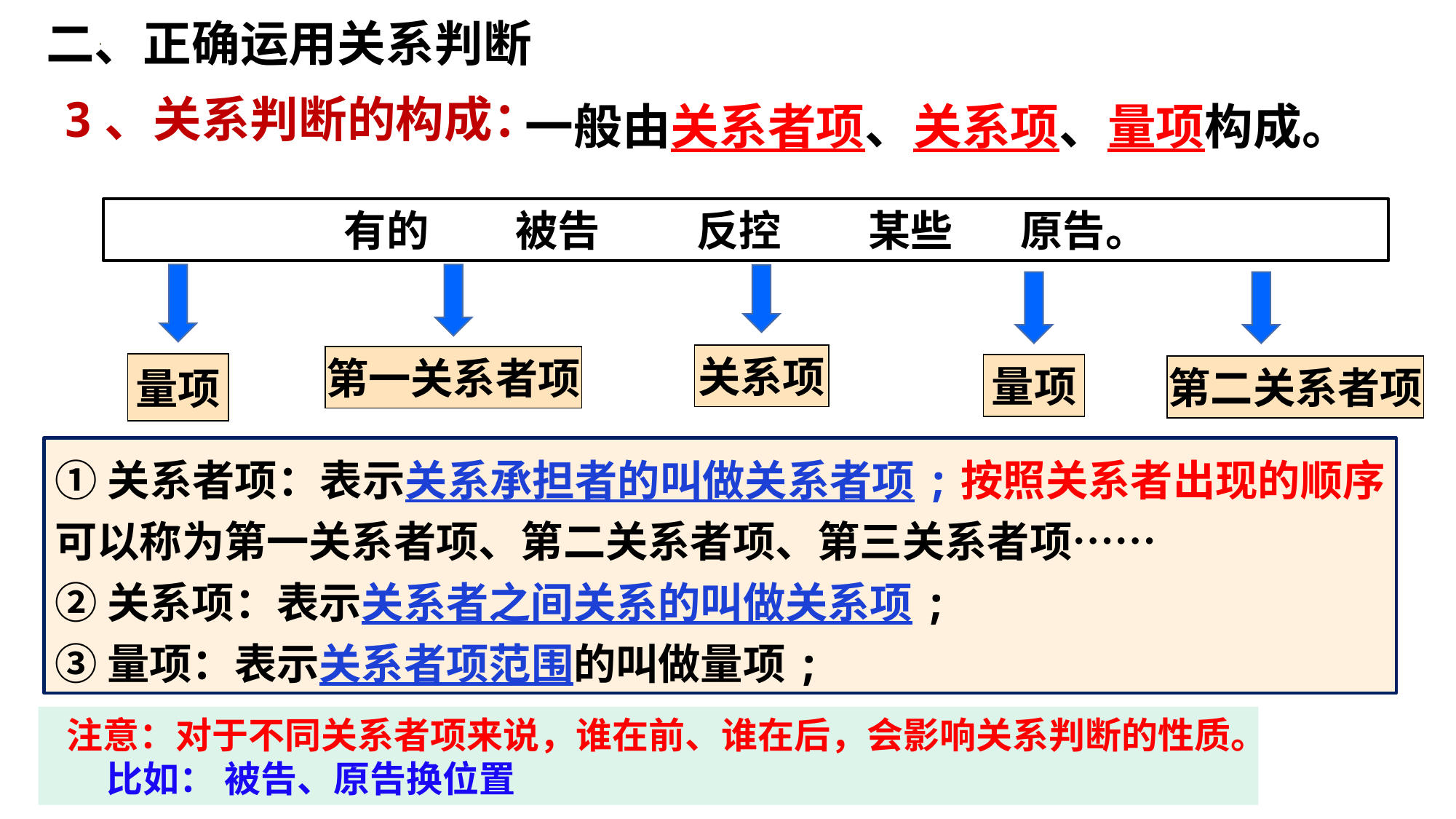

二、正确运用关系判断
一般由关系者项、关系项、量项构成。
3、关系判断的构成：
有的         被告          反控         某些       原告。

量项

第一关系者项

关系项

第二关系者项

量项
①关系者项：表示关系承担者的叫做关系者项;按照关系者出现的顺序可以称为第一关系者项、第二关系者项、第三关系者项……
②关系项：表示关系者之间关系的叫做关系项;
③量项：表示关系者项范围的叫做量项;
注意：对于不同关系者项来说，谁在前、谁在后，会影响关系判断的性质。
      比如： 被告、原告换位置